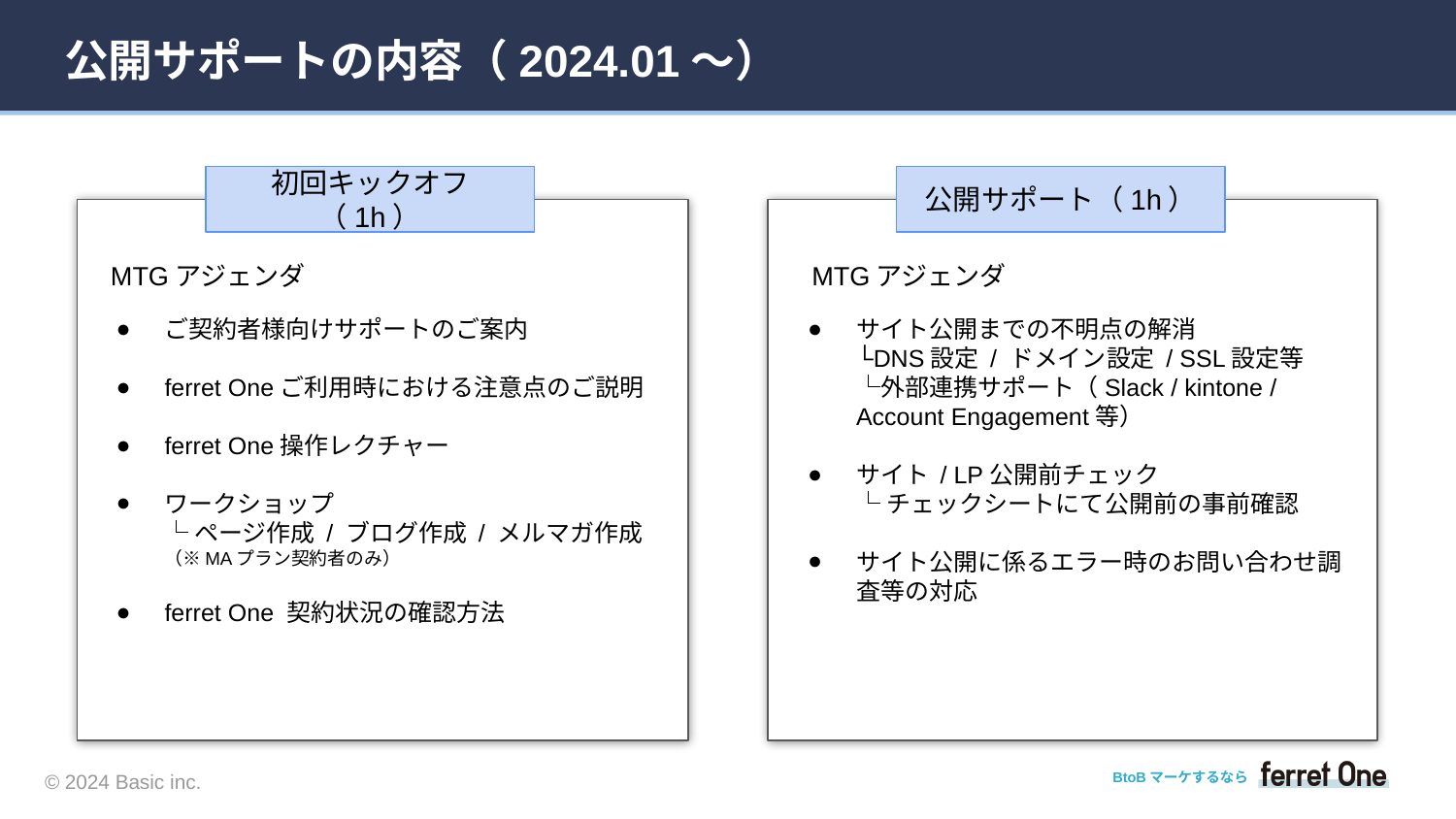

# 公開サポートの内容（2024.01〜）
初回キックオフ（1h）
公開サポート（1h）

MTGアジェンダ
MTGアジェンダ
ご契約者様向けサポートのご案内

ferret Oneご利用時における注意点のご説明

ferret One操作レクチャー

ワークショップ
└ページ作成 / ブログ作成 / メルマガ作成
（※MAプラン契約者のみ）

ferret One 契約状況の確認方法

サイト公開までの不明点の解消
└DNS設定 / ドメイン設定 / SSL設定等
└外部連携サポート（Slack / kintone / Account Engagement等）

サイト / LP公開前チェック
└チェックシートにて公開前の事前確認

サイト公開に係るエラー時のお問い合わせ調査等の対応